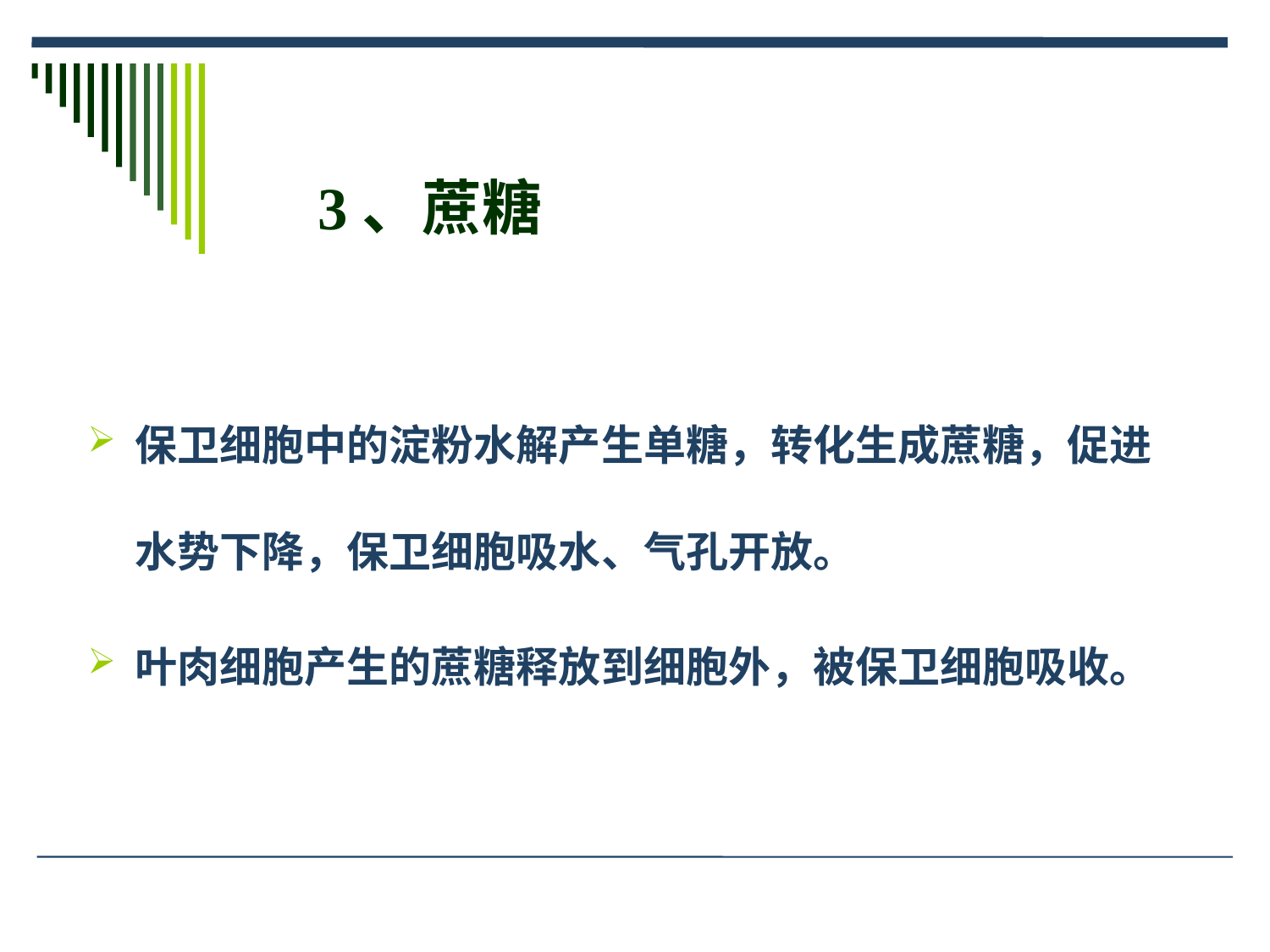

# 3、蔗糖
保卫细胞中的淀粉水解产生单糖，转化生成蔗糖，促进水势下降，保卫细胞吸水、气孔开放。
叶肉细胞产生的蔗糖释放到细胞外，被保卫细胞吸收。